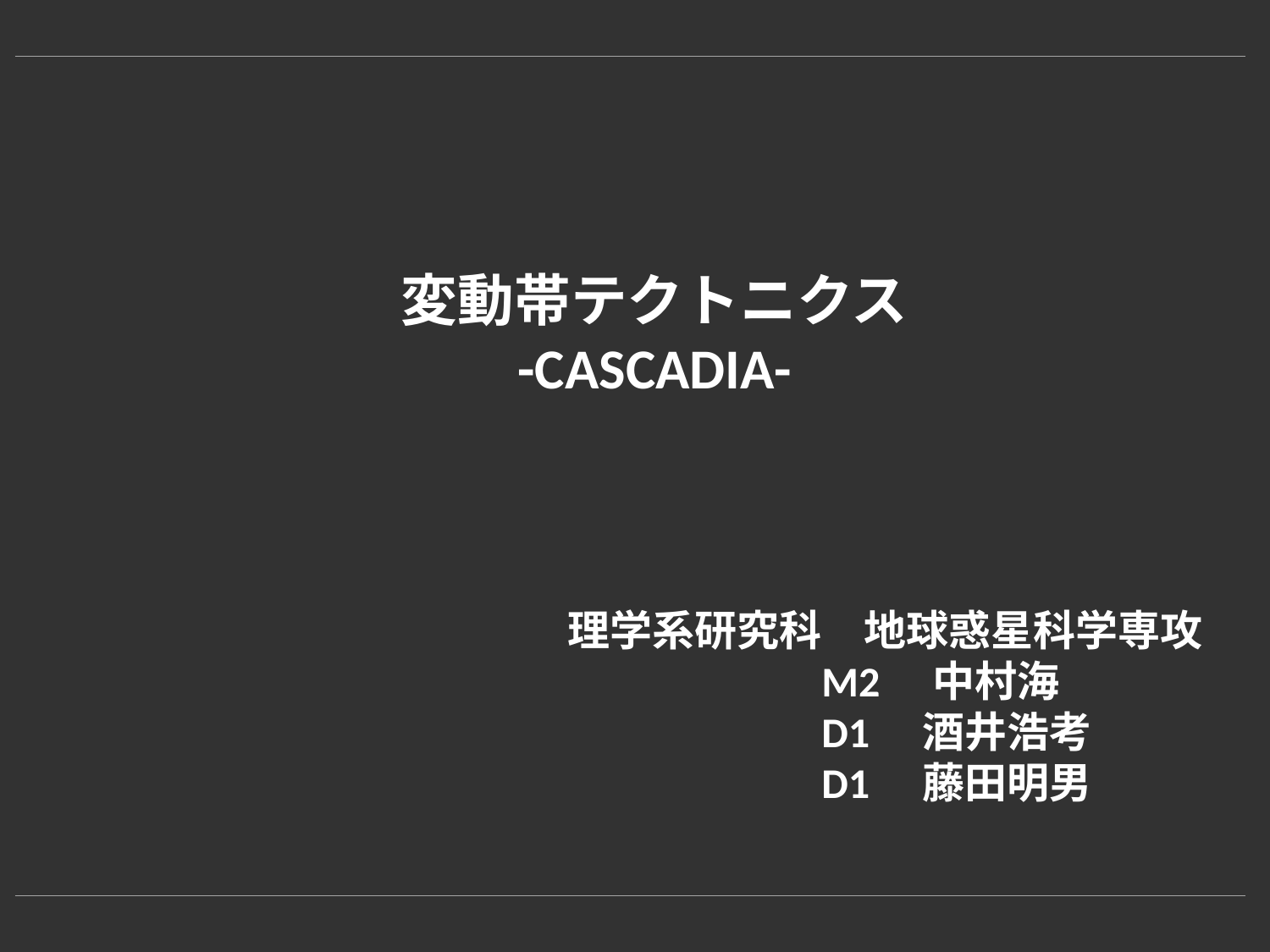

変動帯テクトニクス
-CASCADIA-
理学系研究科　地球惑星科学専攻
M2　中村海
D1　酒井浩考
D1　藤田明男